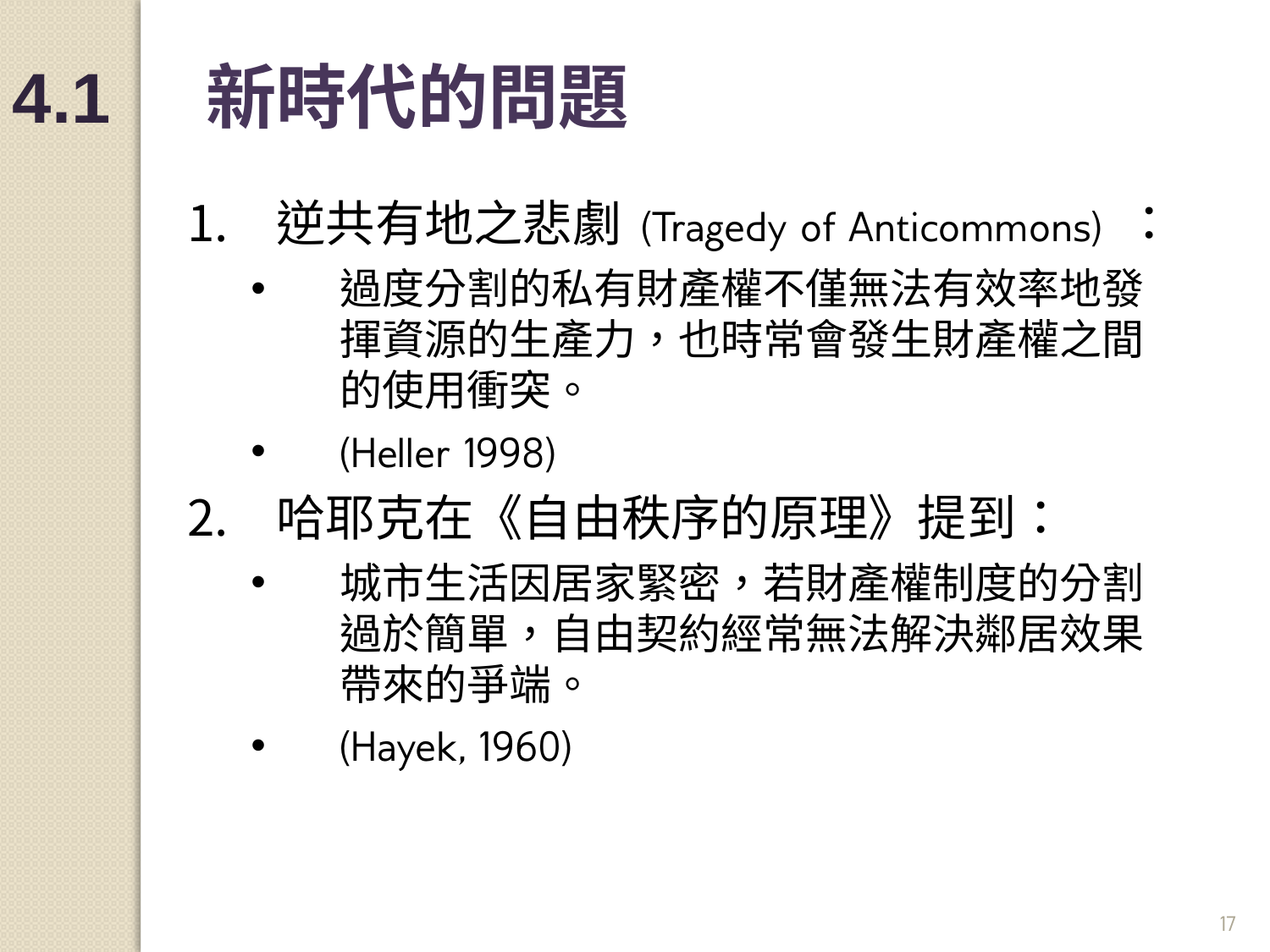

4.1    新時代的問題
逆共有地之悲劇 (Tragedy of Anticommons) ：
過度分割的私有財產權不僅無法有效率地發揮資源的生產力，也時常會發生財產權之間的使用衝突。
(Heller 1998)
哈耶克在《自由秩序的原理》提到：
城市生活因居家緊密，若財產權制度的分割過於簡單，自由契約經常無法解決鄰居效果帶來的爭端。
(Hayek, 1960)

17